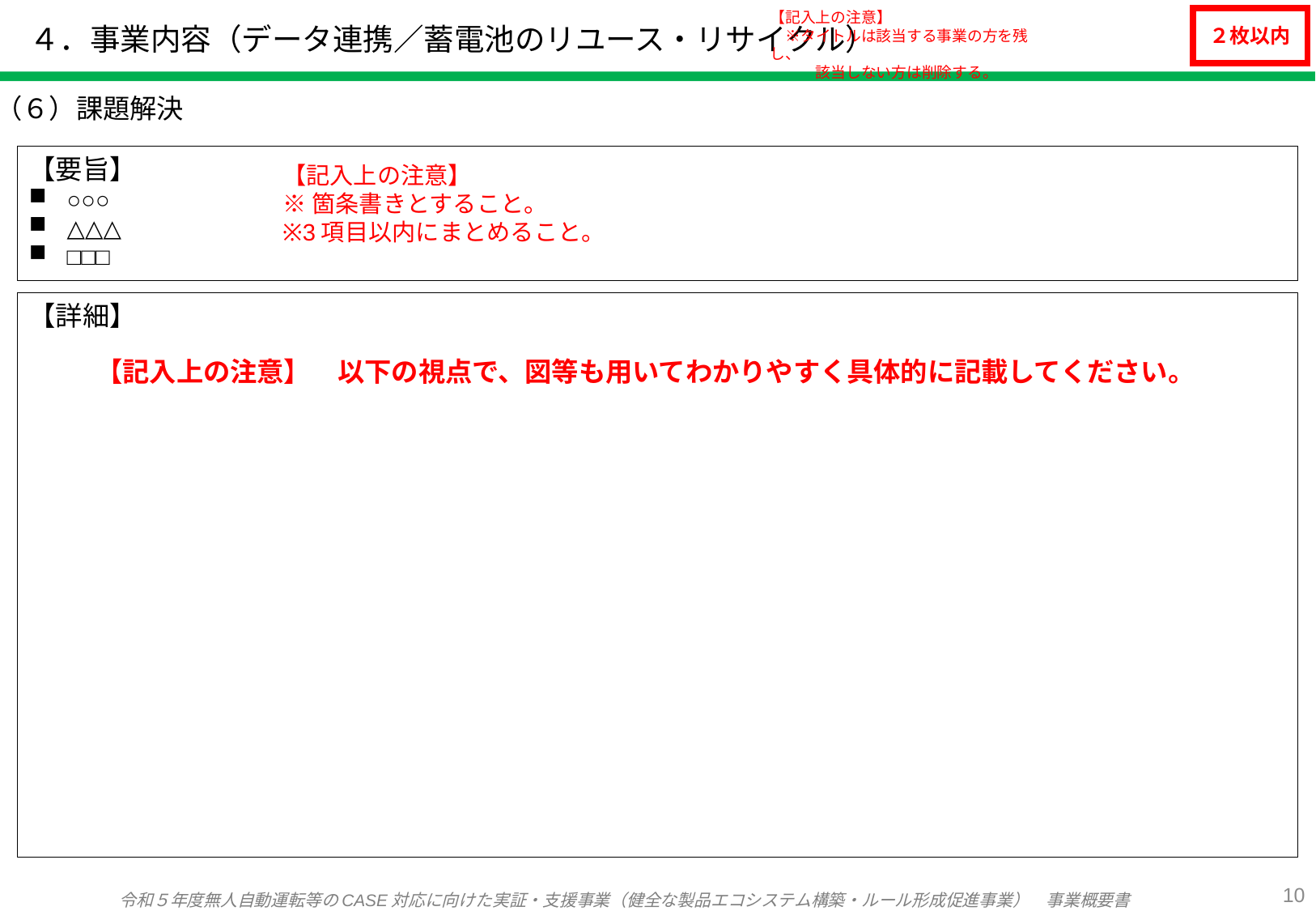

【記入上の注意】
　※タイトルは該当する事業の方を残し、
　　　該当しない方は削除する。
# ４．事業内容（データ連携／蓄電池のリユース・リサイクル）
２枚以内
（６）課題解決
【要旨】
○○○
△△△
□□□
【記入上の注意】
※箇条書きとすること。
※3項目以内にまとめること。
【詳細】
【記入上の注意】　以下の視点で、図等も用いてわかりやすく具体的に記載してください。

10